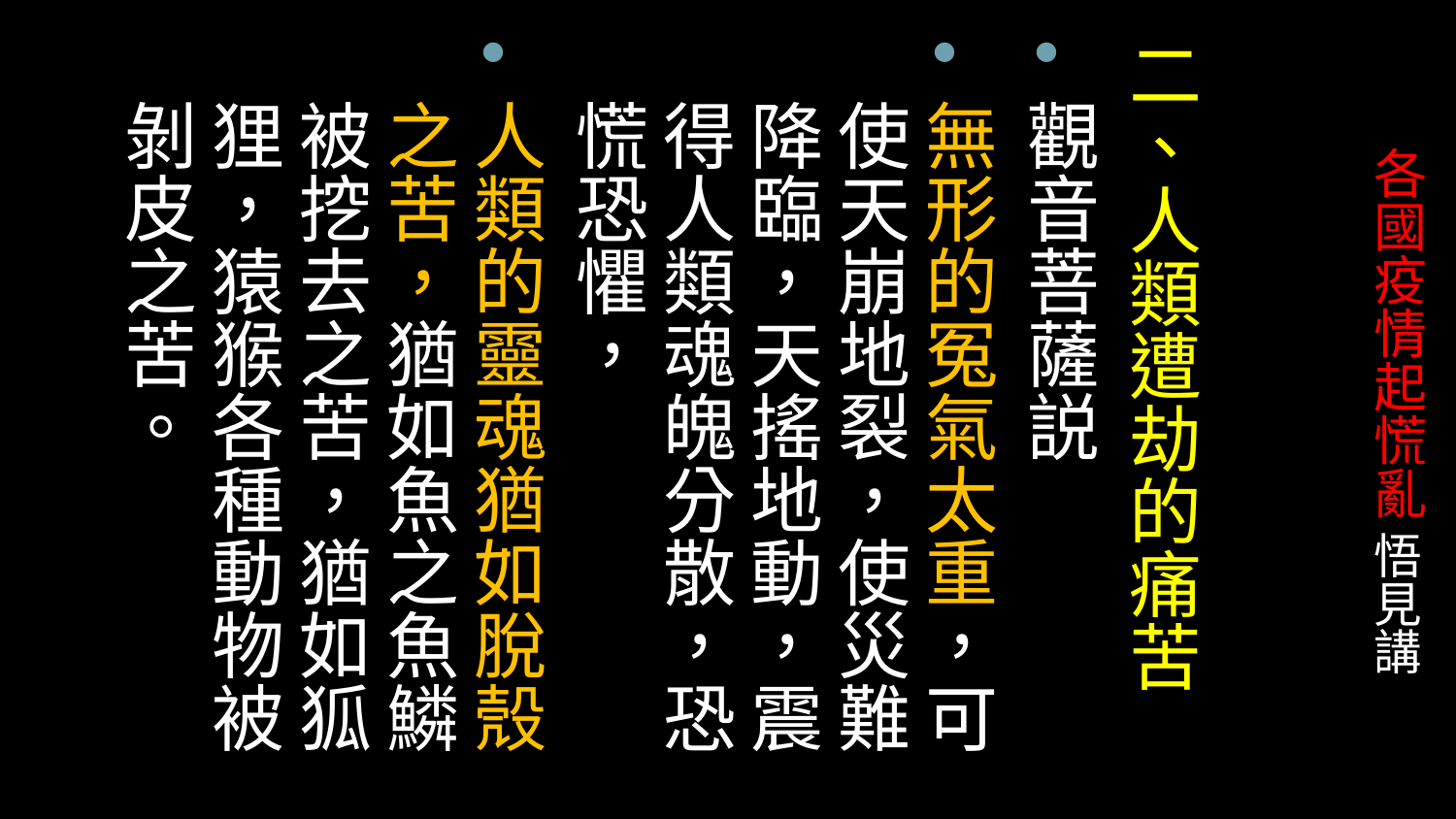

二、人類遭劫的痛苦
觀音菩薩説
無形的冤氣太重，可使天崩地裂，使災難降臨，天搖地動，震得人類魂魄分散，恐慌恐懼，
人類的靈魂猶如脫殼之苦，猶如魚之魚鱗被挖去之苦，猶如狐狸，猿猴各種動物被剝皮之苦。

# 各國疫情起慌亂 悟見講